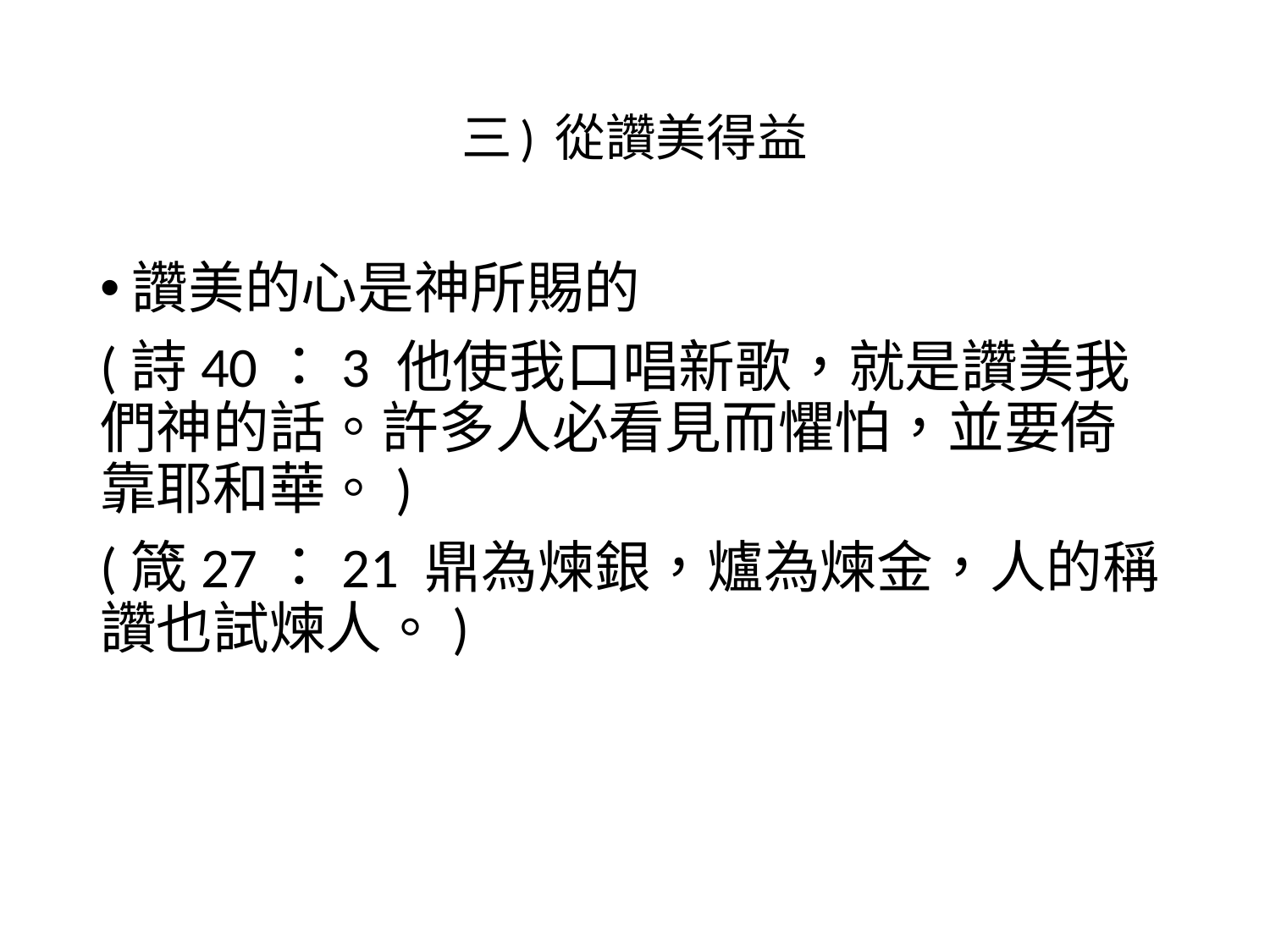

# 三) 從讚美得益
讚美的心是神所賜的
(詩40：3 他使我口唱新歌，就是讚美我們神的話。許多人必看見而懼怕，並要倚靠耶和華。)
(箴27：21 鼎為煉銀，爐為煉金，人的稱讚也試煉人。)